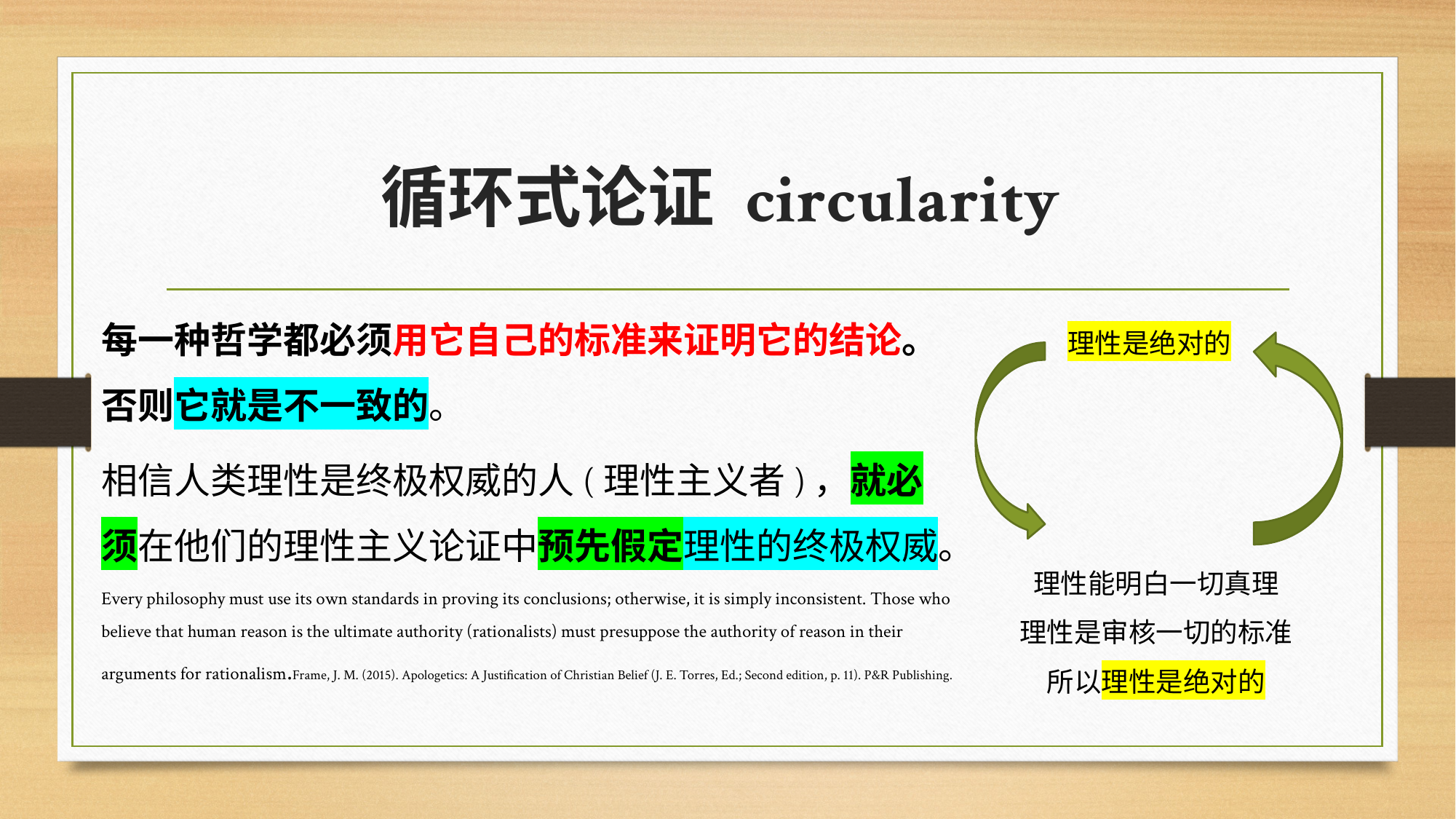

# 循环式论证 circularity
每一种哲学都必须用它自己的标准来证明它的结论。否则它就是不一致的。
相信人类理性是终极权威的人(理性主义者)，就必须在他们的理性主义论证中预先假定理性的终极权威。
Every philosophy must use its own standards in proving its conclusions; otherwise, it is simply inconsistent. Those who believe that human reason is the ultimate authority (rationalists) must presuppose the authority of reason in their arguments for rationalism.Frame, J. M. (2015). Apologetics: A Justification of Christian Belief (J. E. Torres, Ed.; Second edition, p. 11). P&R Publishing.
理性是绝对的

理性能明白一切真理
理性是审核一切的标准
所以理性是绝对的